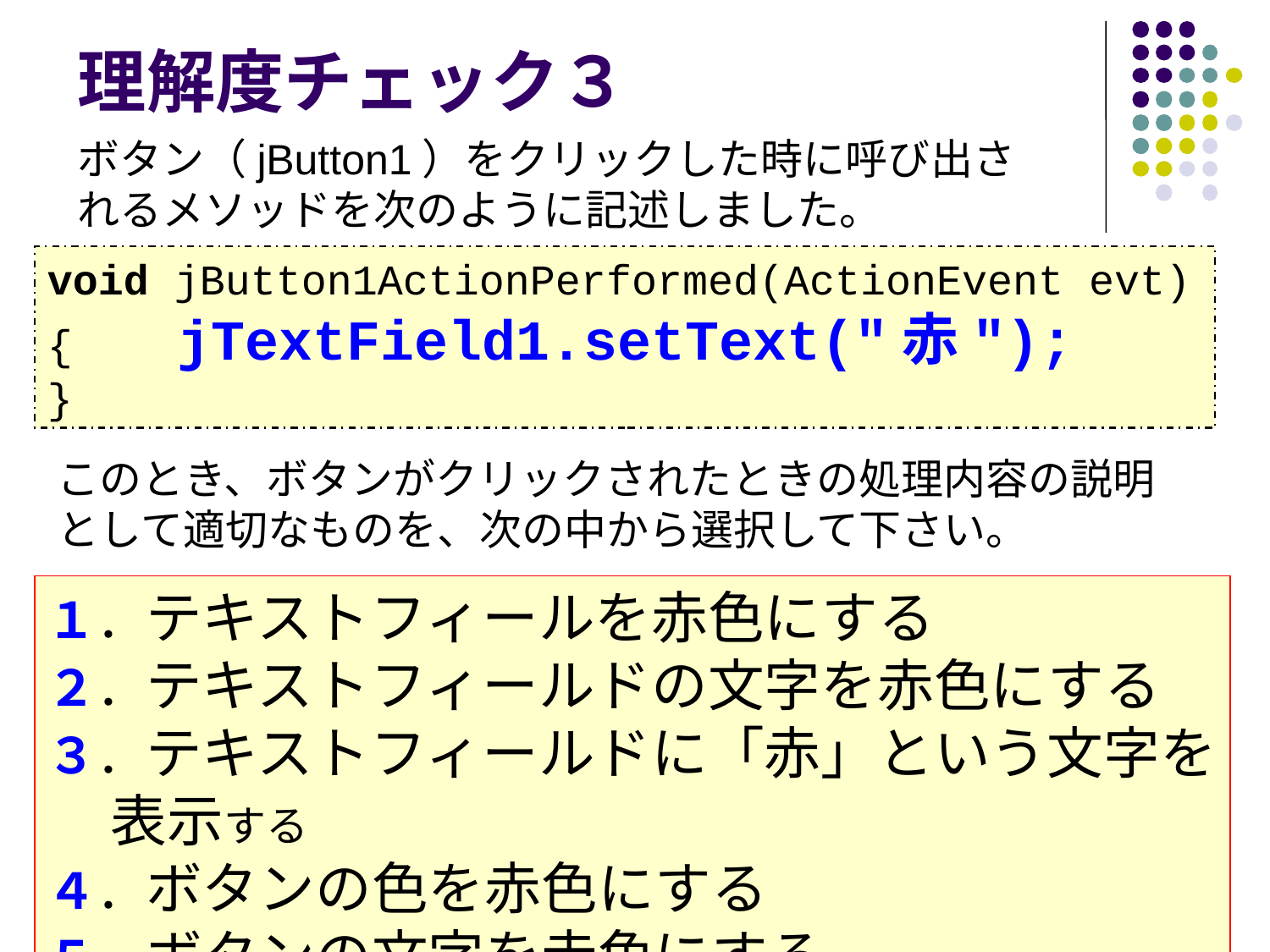

# 理解度チェック３
ボタン（jButton1）をクリックした時に呼び出されるメソッドを次のように記述しました。
void jButton1ActionPerformed(ActionEvent evt) {　　jTextField1.setText("赤");
}
このとき、ボタンがクリックされたときの処理内容の説明として適切なものを、次の中から選択して下さい。
１．テキストフィールを赤色にする
２．テキストフィールドの文字を赤色にする
３．テキストフィールドに「赤」という文字を表示する
４．ボタンの色を赤色にする
５．ボタンの文字を赤色にする